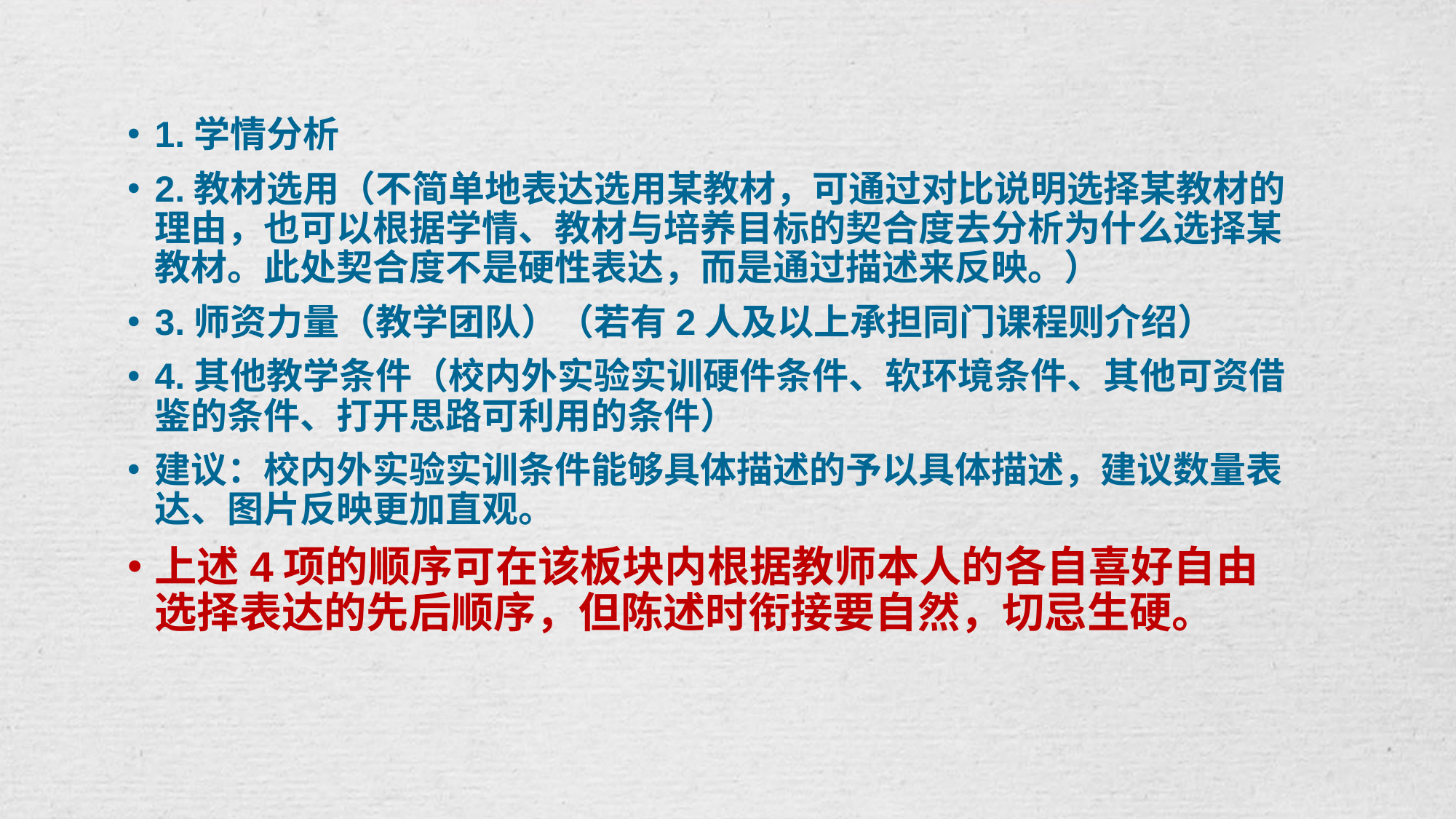

1.学情分析
2.教材选用（不简单地表达选用某教材，可通过对比说明选择某教材的理由，也可以根据学情、教材与培养目标的契合度去分析为什么选择某教材。此处契合度不是硬性表达，而是通过描述来反映。）
3.师资力量（教学团队）（若有2人及以上承担同门课程则介绍）
4.其他教学条件（校内外实验实训硬件条件、软环境条件、其他可资借鉴的条件、打开思路可利用的条件）
建议：校内外实验实训条件能够具体描述的予以具体描述，建议数量表达、图片反映更加直观。
上述4项的顺序可在该板块内根据教师本人的各自喜好自由选择表达的先后顺序，但陈述时衔接要自然，切忌生硬。